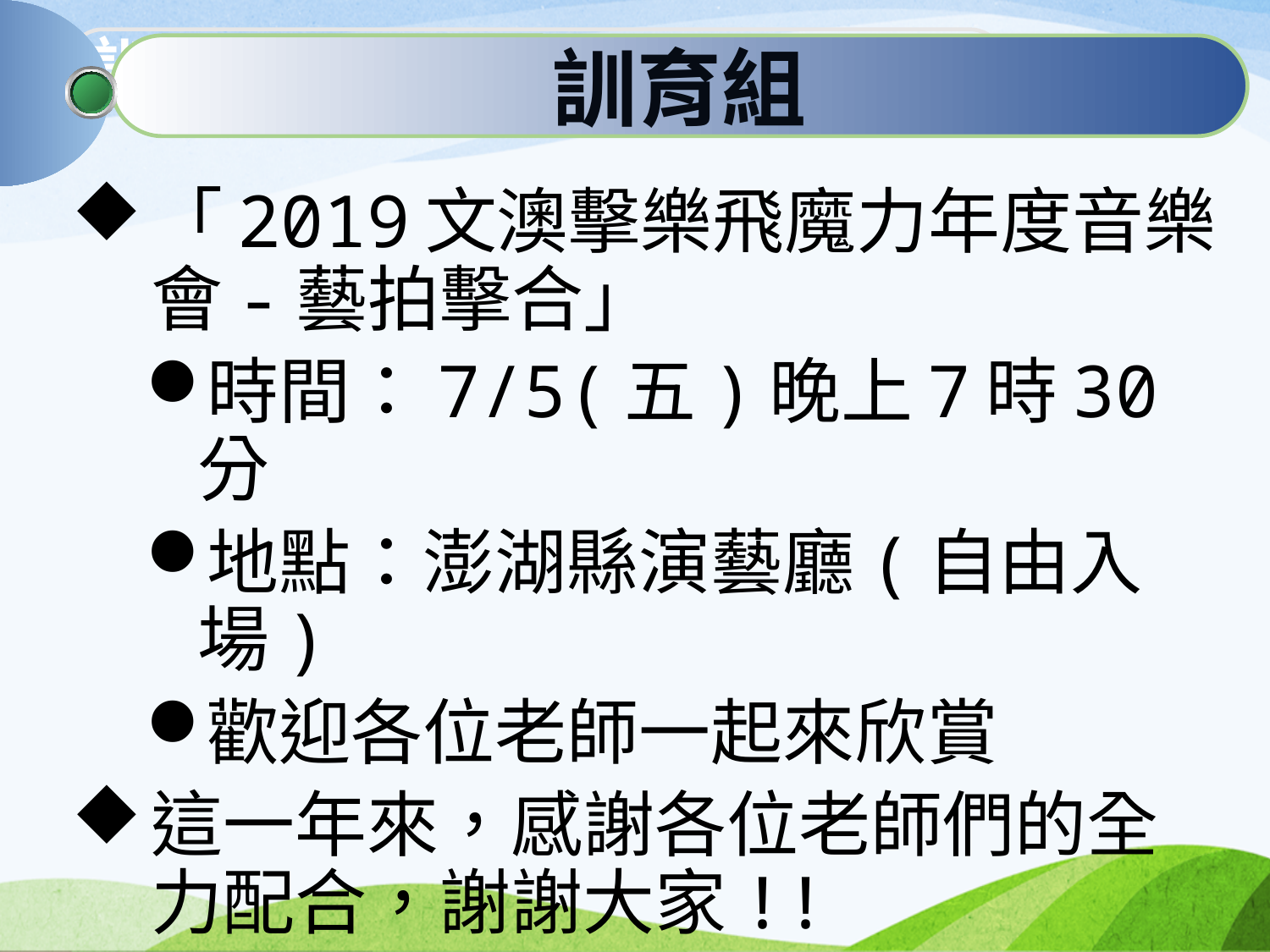

訓育組
訓育組

「2019文澳擊樂飛魔力年度音樂會-藝拍擊合」
時間：7/5(五)晚上7時30分
地點：澎湖縣演藝廳(自由入場)
歡迎各位老師一起來欣賞
這一年來，感謝各位老師們的全力配合，謝謝大家!!